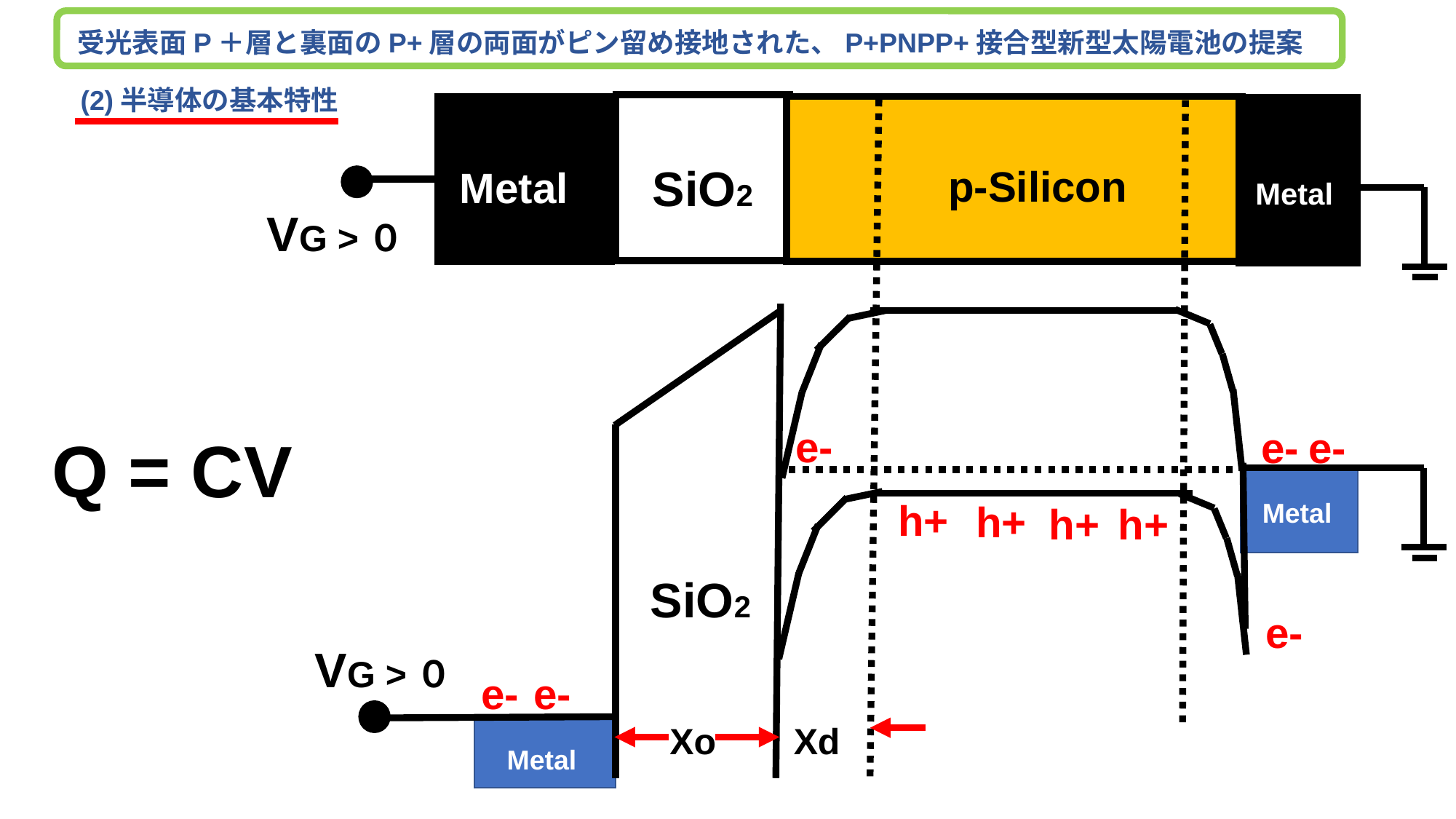

受光表面P＋層と裏面のP+層の両面がピン留め接地された、P+PNPP+接合型新型太陽電池の提案

(2)半導体の基本特性

SiO2
p-Silicon
Metal

Metal
VG >０
e-
e-
e-
Q = CV

h+
h+
Metal
h+
h+
SiO2
e-
VG >０
e-
e-

Xd
Xo

Metal